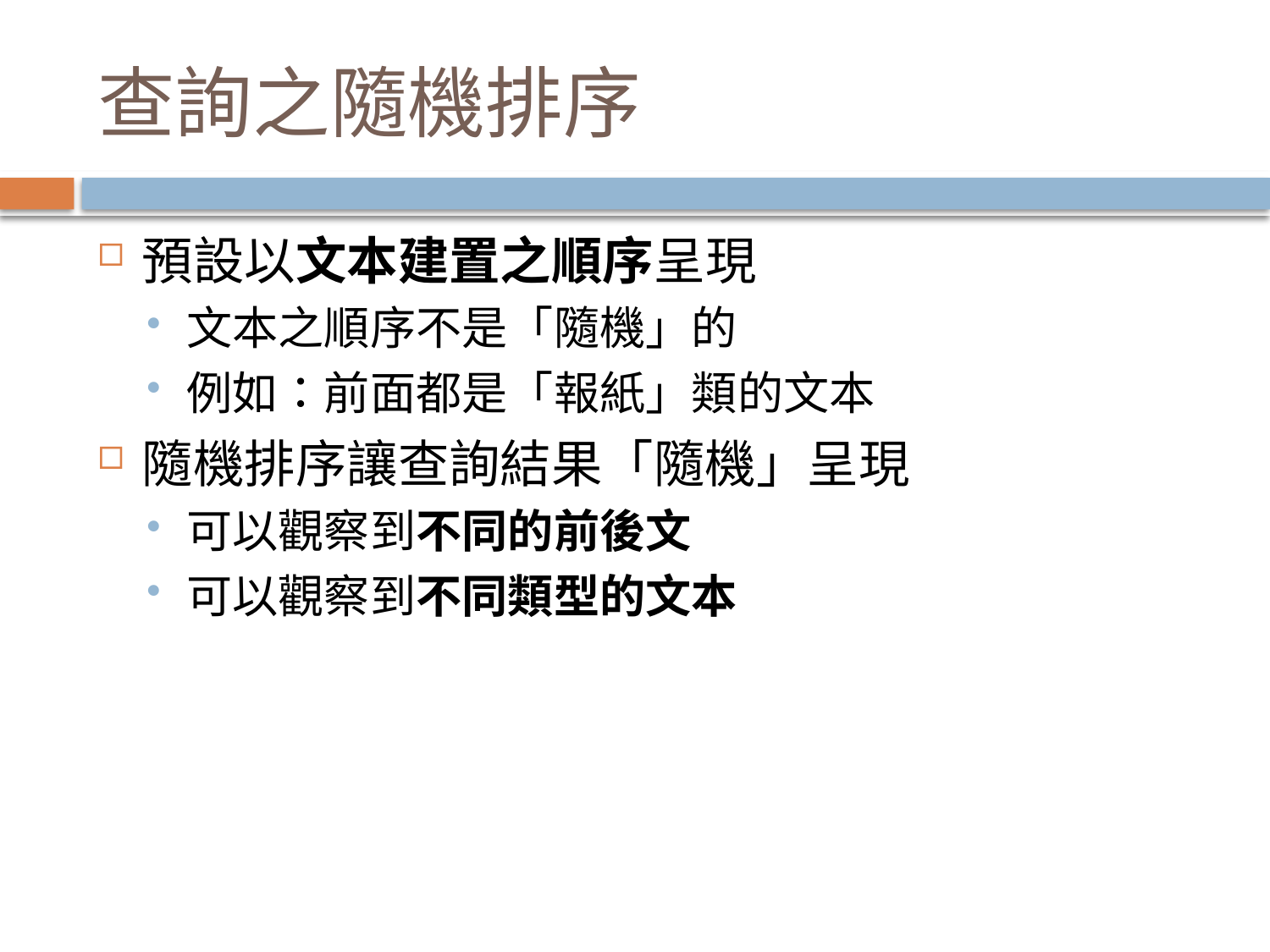

# 查詢之隨機排序
預設以文本建置之順序呈現
文本之順序不是「隨機」的
例如：前面都是「報紙」類的文本
隨機排序讓查詢結果「隨機」呈現
可以觀察到不同的前後文
可以觀察到不同類型的文本